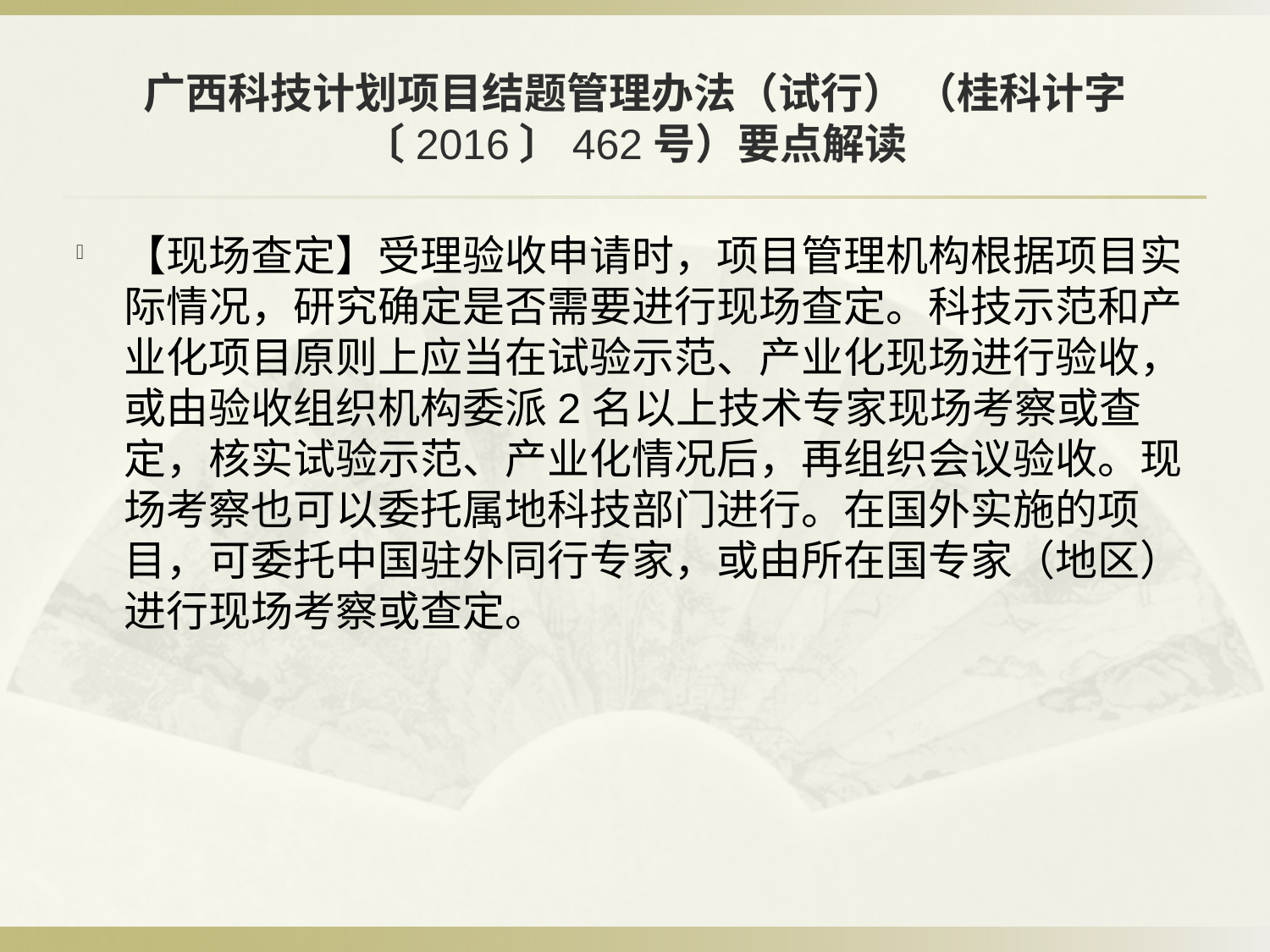

# 广西科技计划项目结题管理办法（试行） （桂科计字〔2016〕462号）要点解读
【现场查定】受理验收申请时，项目管理机构根据项目实际情况，研究确定是否需要进行现场查定。科技示范和产业化项目原则上应当在试验示范、产业化现场进行验收，或由验收组织机构委派2名以上技术专家现场考察或查定，核实试验示范、产业化情况后，再组织会议验收。现场考察也可以委托属地科技部门进行。在国外实施的项目，可委托中国驻外同行专家，或由所在国专家（地区）进行现场考察或查定。